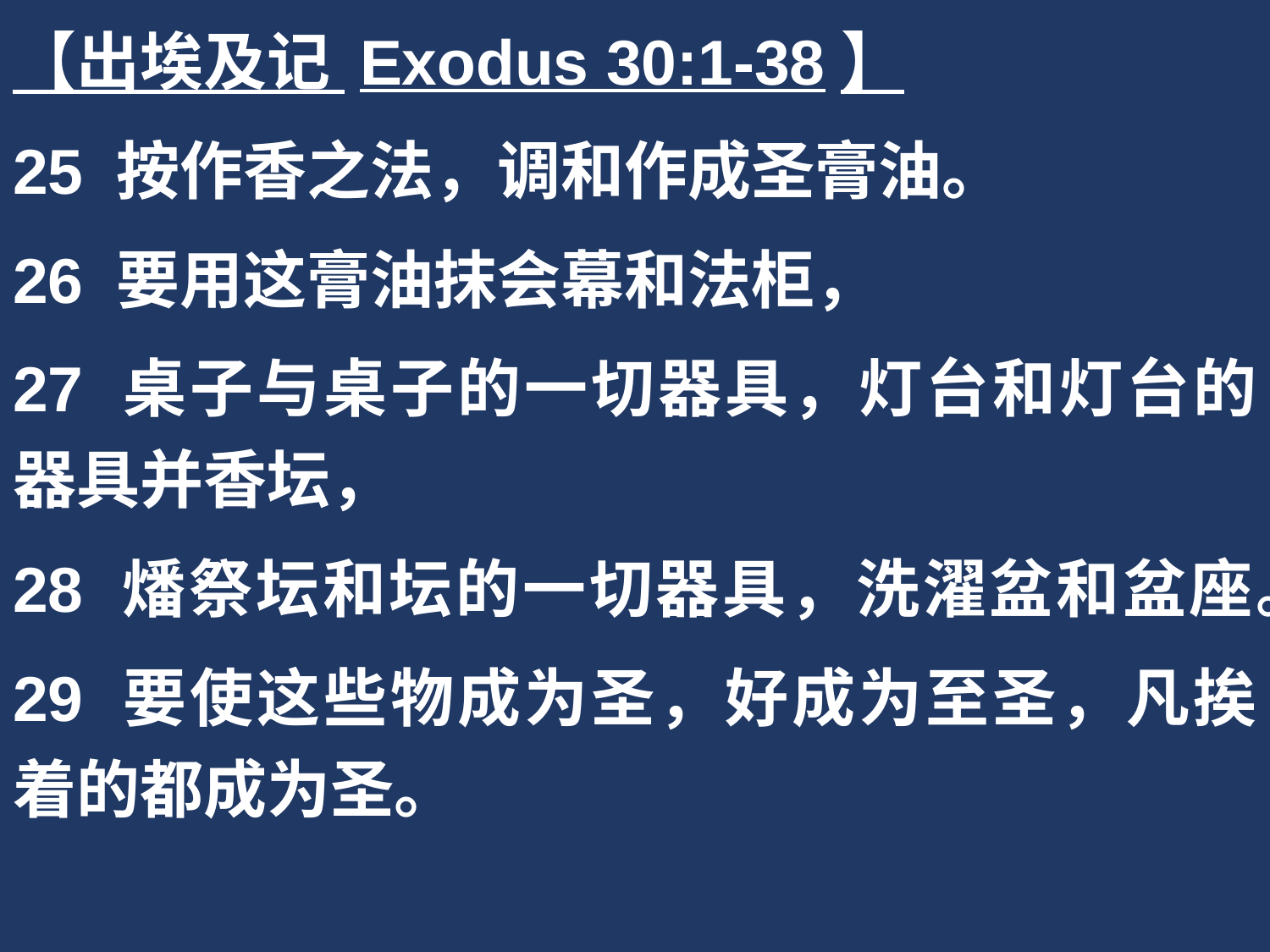

【出埃及记 Exodus 30:1-38】
25 按作香之法，调和作成圣膏油。
26 要用这膏油抹会幕和法柜，
27 桌子与桌子的一切器具，灯台和灯台的器具并香坛，
28 燔祭坛和坛的一切器具，洗濯盆和盆座。
29 要使这些物成为圣，好成为至圣，凡挨着的都成为圣。